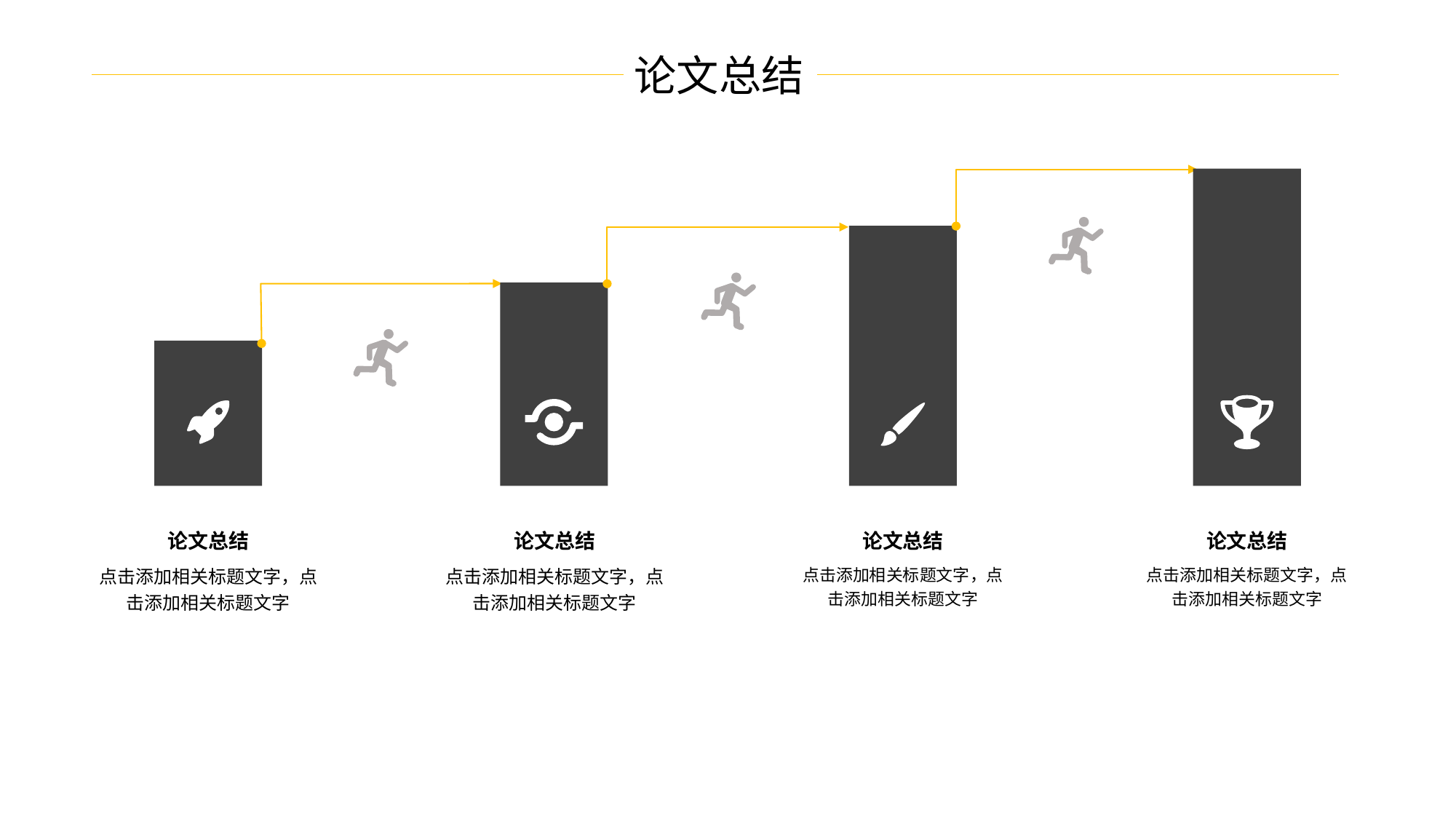

论文总结

论文总结
点击添加相关标题文字，点
击添加相关标题文字

论文总结
点击添加相关标题文字，点
击添加相关标题文字

论文总结
点击添加相关标题文字，点
击添加相关标题文字

论文总结
点击添加相关标题文字，点
击添加相关标题文字